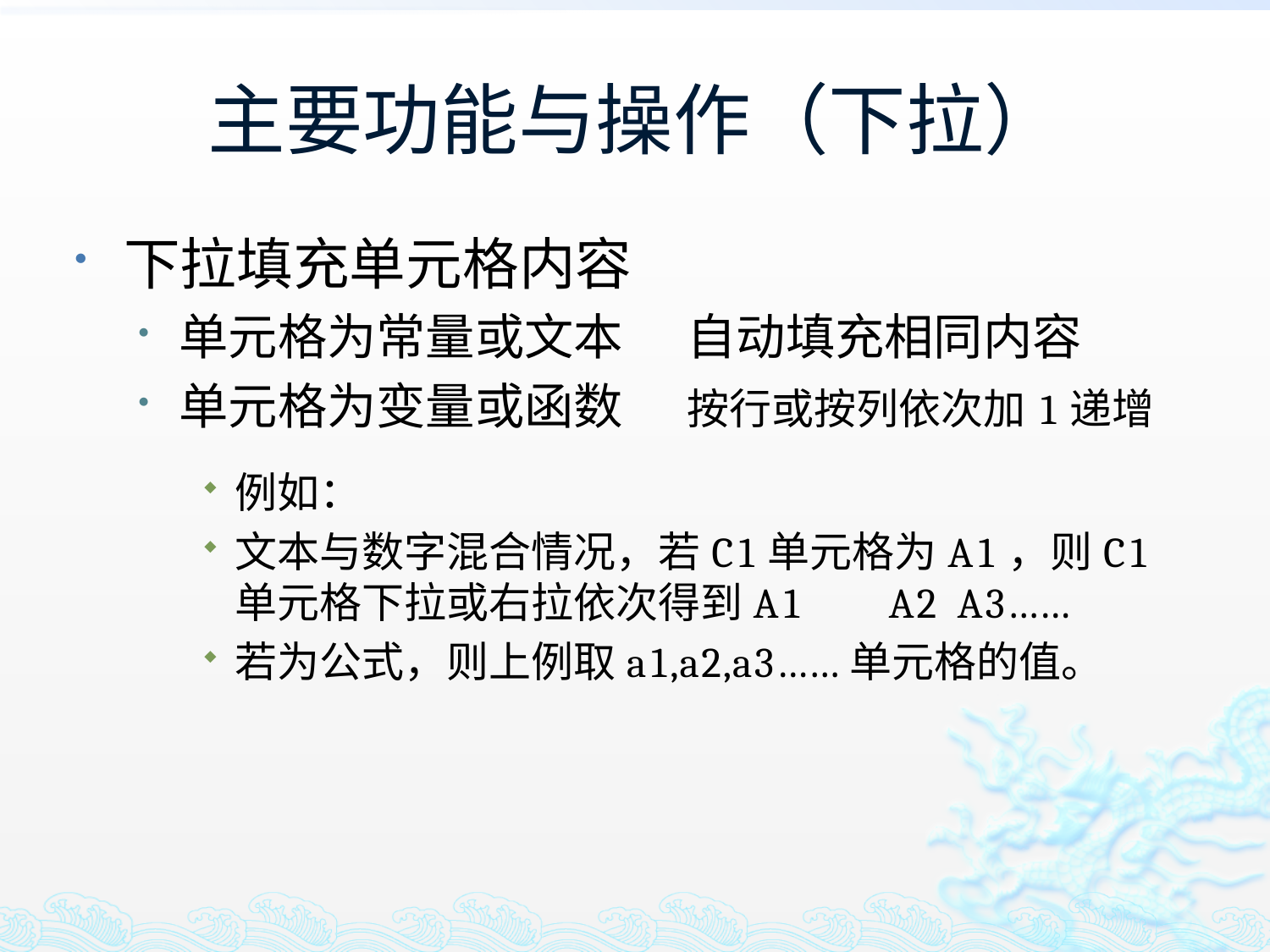

# 主要功能与操作（下拉）
下拉填充单元格内容
单元格为常量或文本	自动填充相同内容
单元格为变量或函数	按行或按列依次加1递增
例如：
文本与数字混合情况，若C1单元格为A1，则C1单元格下拉或右拉依次得到A1	  A2  A3……
若为公式，则上例取a1,a2,a3……单元格的值。